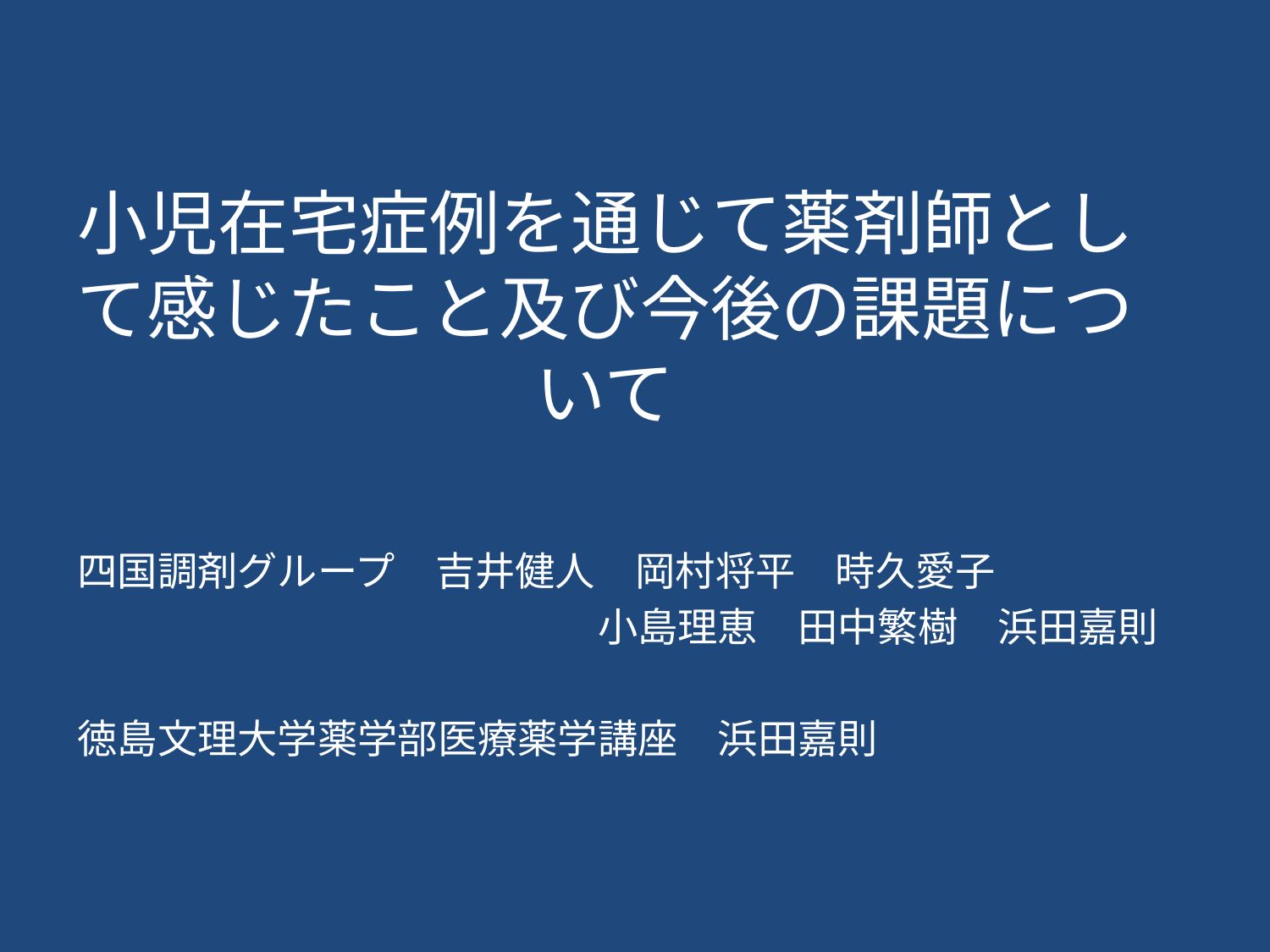

# 小児在宅症例を通じて薬剤師として感じたこと及び今後の課題について
四国調剤グループ　吉井健人　岡村将平　時久愛子
　　　　　　　　　　　　　小島理恵　田中繁樹　浜田嘉則

徳島文理大学薬学部医療薬学講座　浜田嘉則